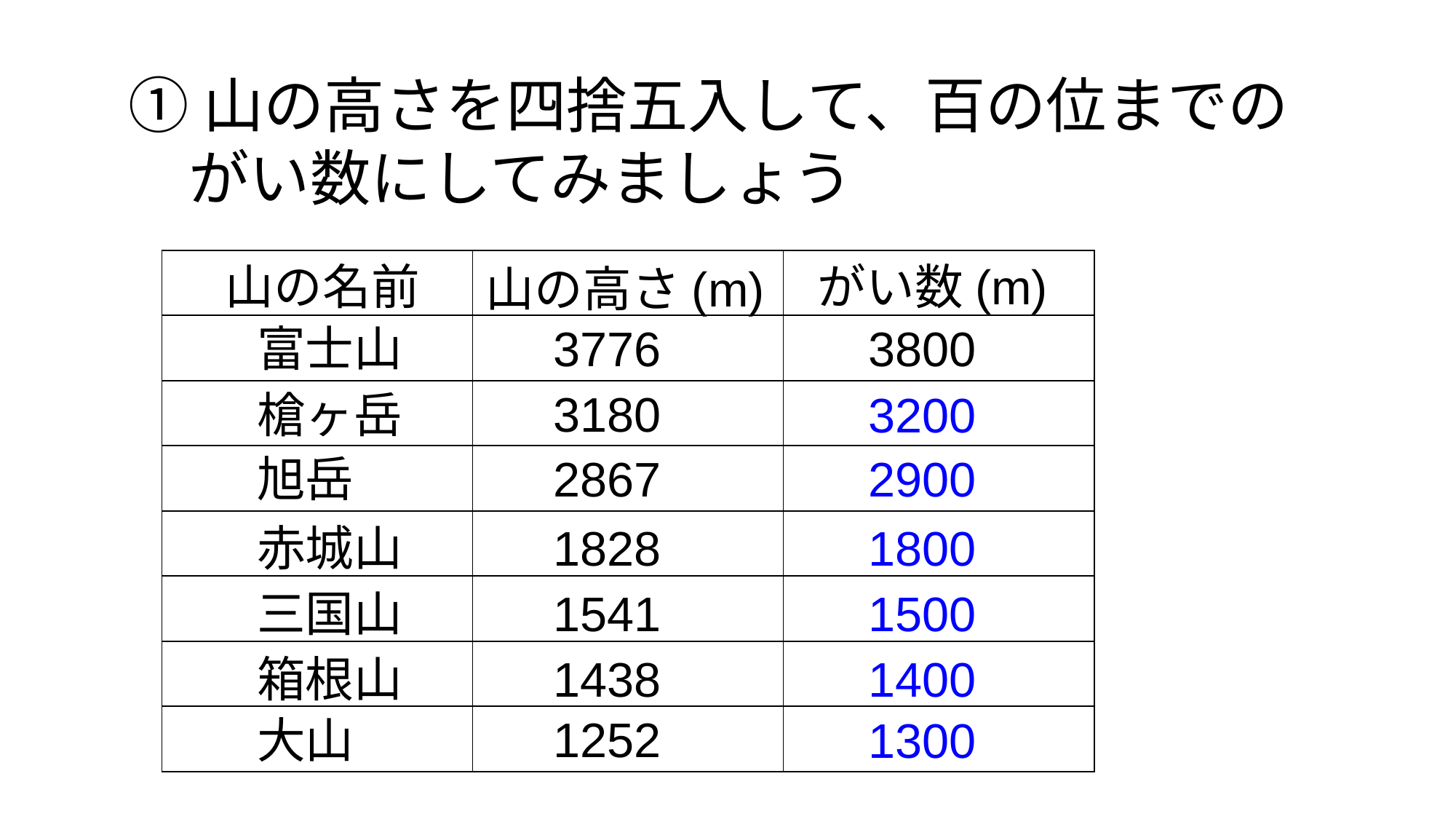

①山の高さを四捨五入して、百の位までの
　がい数にしてみましょう
|  |  |  |
| --- | --- | --- |
|  |  |  |
|  |  |  |
|  |  |  |
|  |  |  |
|  |  |  |
|  |  |  |
|  |  |  |
山の名前
がい数(m)
山の高さ(m)
3776
富士山
3800
3180
槍ヶ岳
3200
2867
旭岳
2900
1828
赤城山
1800
1541
三国山
1500
1438
箱根山
1400
1252
大山
1300